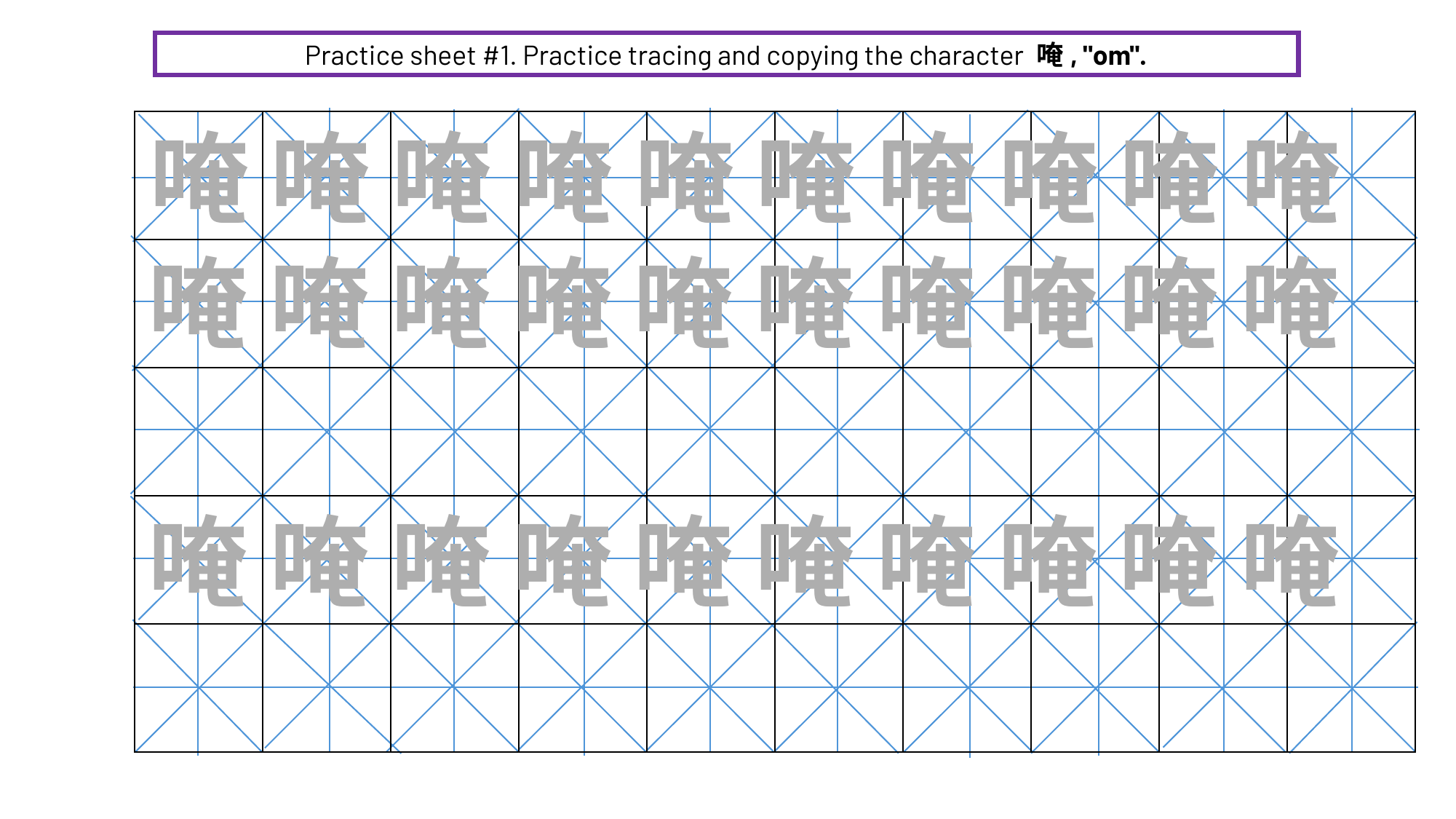

Practice sheet #1. Practice tracing and copying the character 唵, "om".

唵 唵 唵 唵 唵 唵 唵 唵 唵 唵
|  |  |  |  |  |  |  |  |  |  |
| --- | --- | --- | --- | --- | --- | --- | --- | --- | --- |
|  |  |  |  |  |  |  |  |  |  |
|  |  |  |  |  |  |  |  |  |  |
|  |  |  |  |  |  |  |  |  |  |
|  |  |  |  |  |  |  |  |  |  |
唵 唵 唵 唵 唵 唵 唵 唵 唵 唵

唵 唵 唵 唵 唵 唵 唵 唵 唵 唵